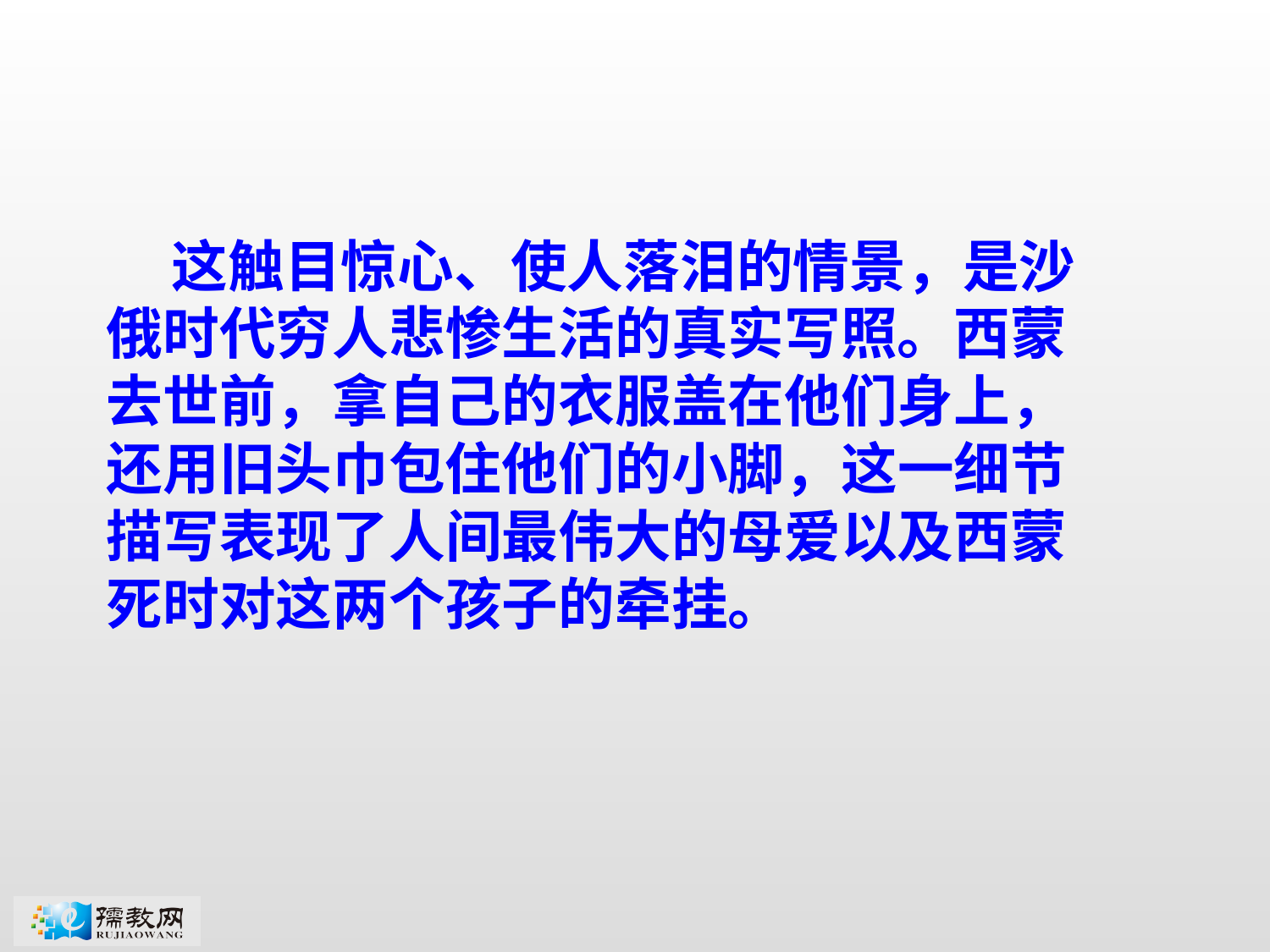

这触目惊心、使人落泪的情景，是沙俄时代穷人悲惨生活的真实写照。西蒙去世前，拿自己的衣服盖在他们身上，还用旧头巾包住他们的小脚，这一细节描写表现了人间最伟大的母爱以及西蒙死时对这两个孩子的牵挂。